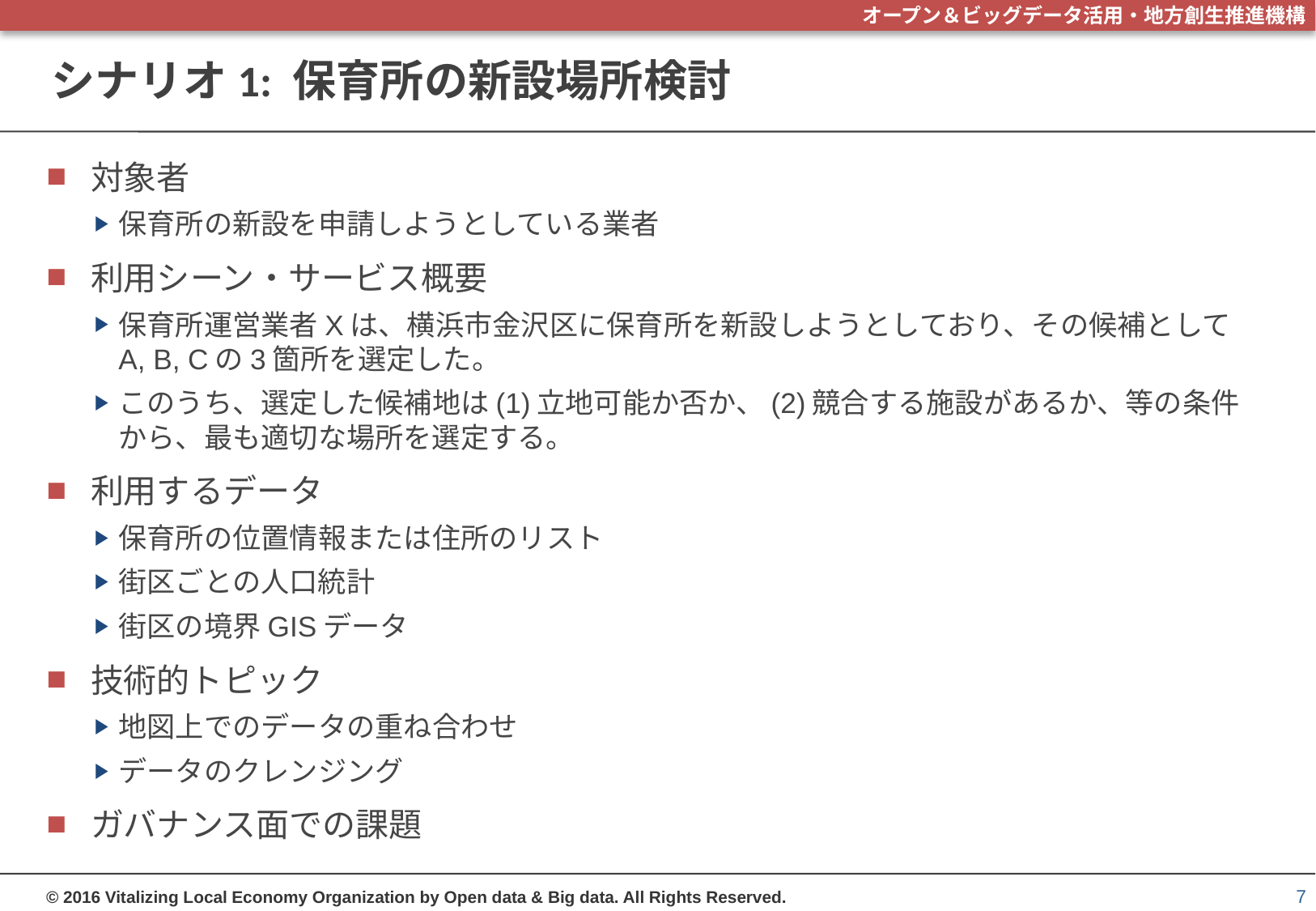

# シナリオ1: 保育所の新設場所検討
対象者
保育所の新設を申請しようとしている業者
利用シーン・サービス概要
保育所運営業者Xは、横浜市金沢区に保育所を新設しようとしており、その候補としてA, B, Cの3箇所を選定した。
このうち、選定した候補地は(1)立地可能か否か、(2)競合する施設があるか、等の条件から、最も適切な場所を選定する。
利用するデータ
保育所の位置情報または住所のリスト
街区ごとの人口統計
街区の境界GISデータ
技術的トピック
地図上でのデータの重ね合わせ
データのクレンジング
ガバナンス面での課題

7